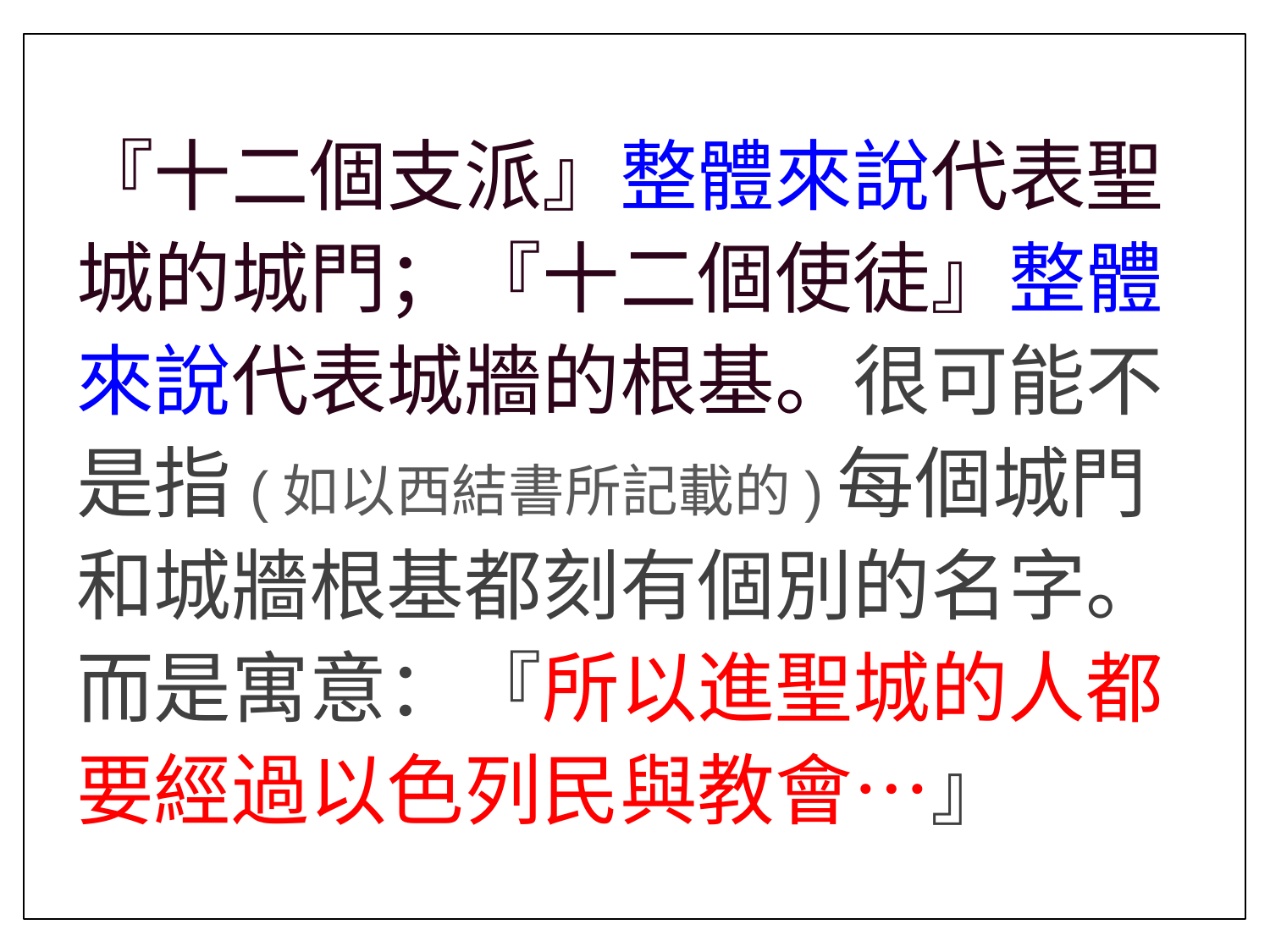

『十二個支派』整體來說代表聖城的城門；『十二個使徒』整體來說代表城牆的根基。很可能不是指(如以西結書所記載的)每個城門和城牆根基都刻有個別的名字。而是寓意：『所以進聖城的人都要經過以色列民與教會…』